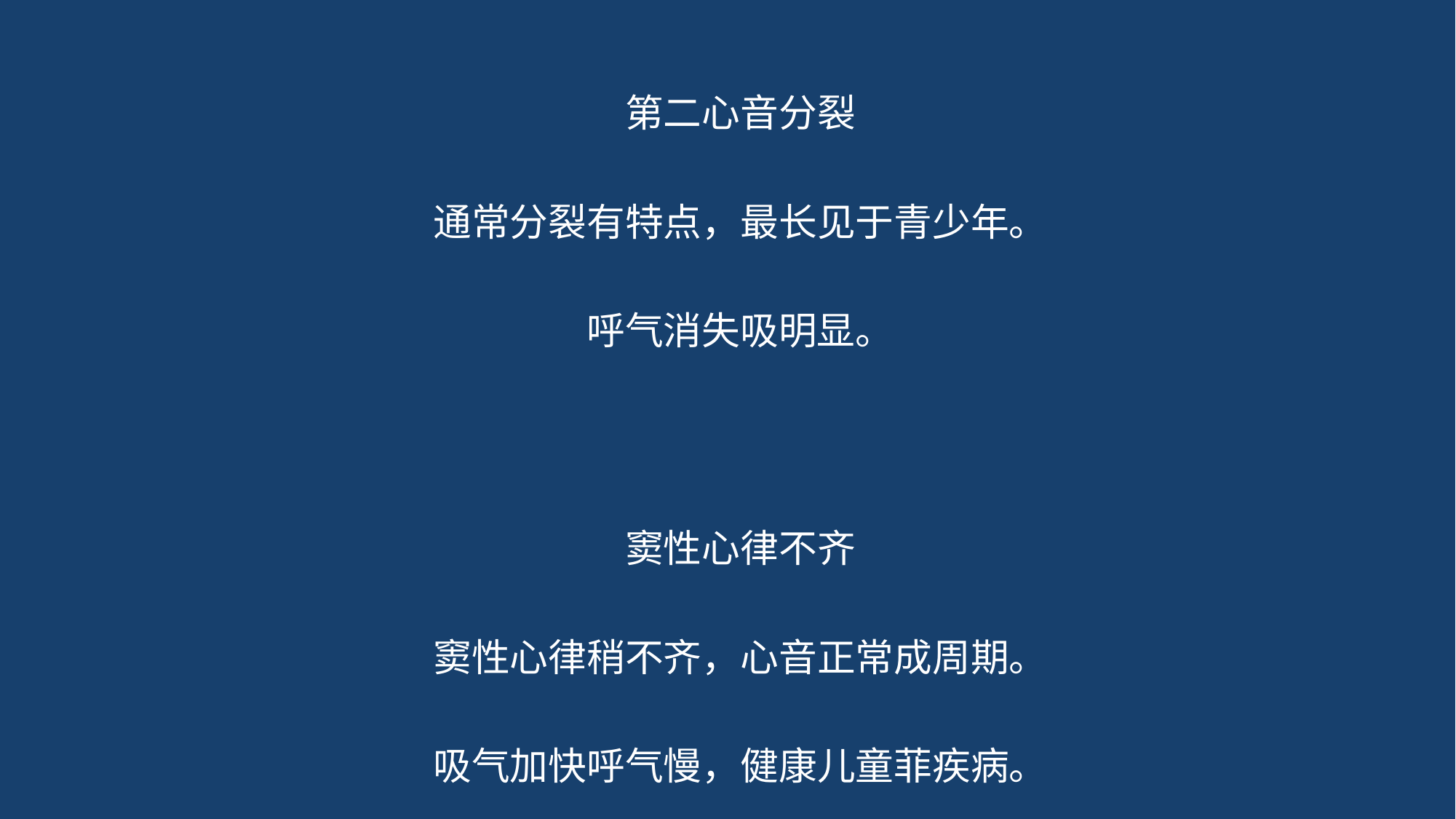

第二心音分裂
通常分裂有特点，最长见于青少年。
呼气消失吸明显。

窦性心律不齐
窦性心律稍不齐，心音正常成周期。
吸气加快呼气慢，健康儿童菲疾病。